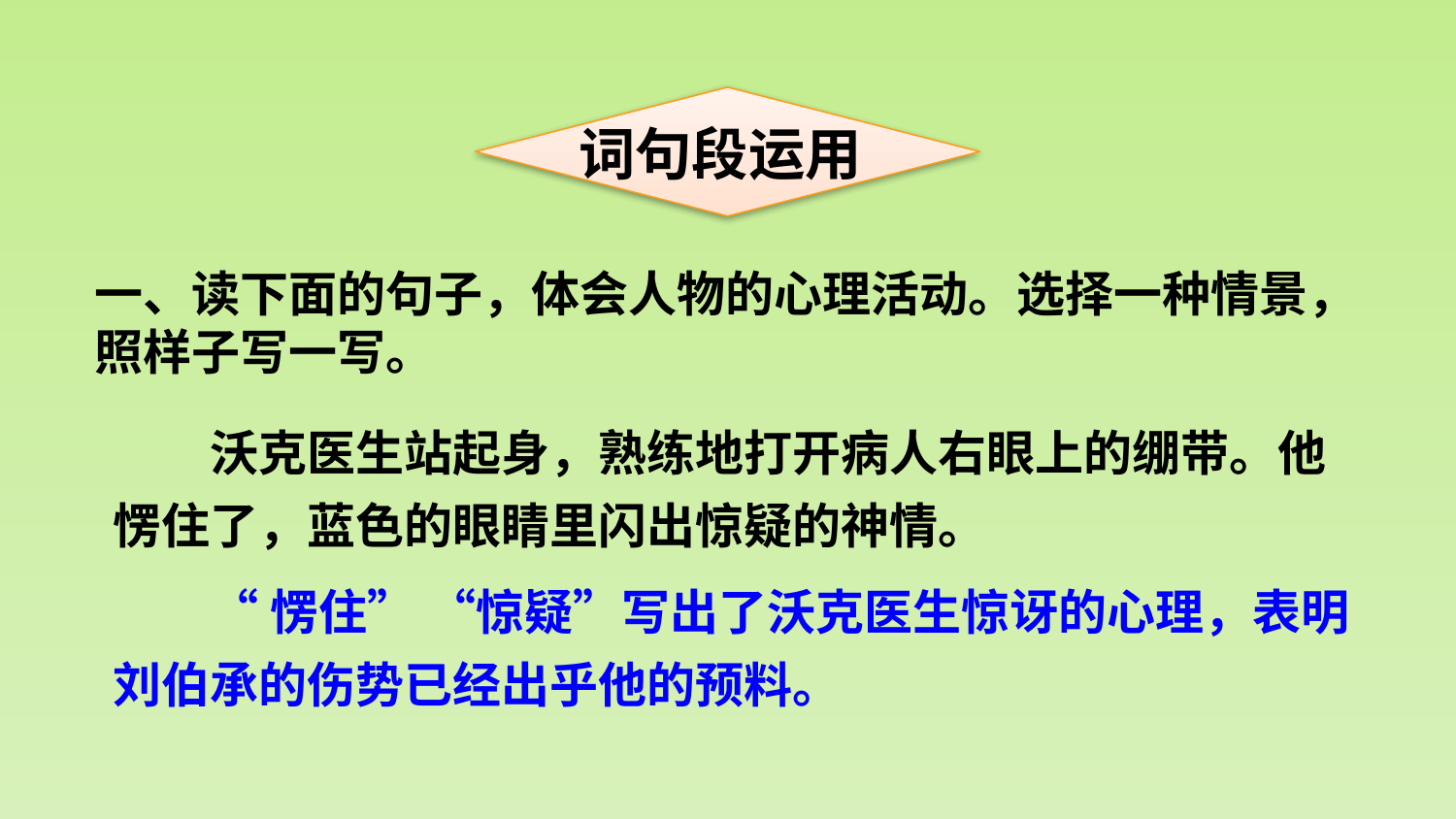

词句段运用
一、读下面的句子，体会人物的心理活动。选择一种情景，照样子写一写。
沃克医生站起身，熟练地打开病人右眼上的绷带。他愣住了，蓝色的眼睛里闪出惊疑的神情。
“愣住” “惊疑”写出了沃克医生惊讶的心理，表明刘伯承的伤势已经出乎他的预料。